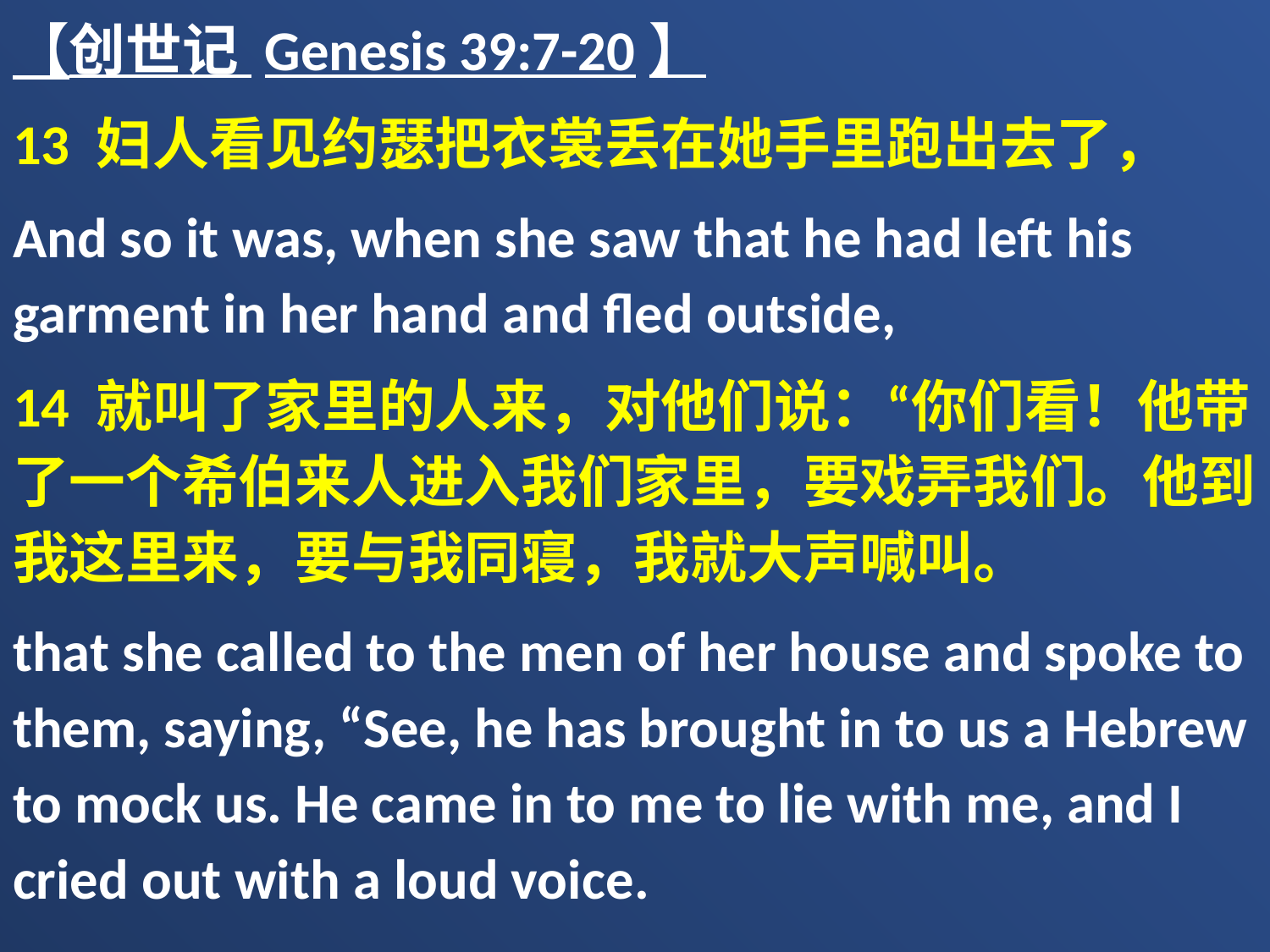

【创世记 Genesis 39:7-20】
13 妇人看见约瑟把衣裳丢在她手里跑出去了，
And so it was, when she saw that he had left his garment in her hand and fled outside,
14 就叫了家里的人来，对他们说：“你们看！他带了一个希伯来人进入我们家里，要戏弄我们。他到我这里来，要与我同寝，我就大声喊叫。
that she called to the men of her house and spoke to them, saying, “See, he has brought in to us a Hebrew to mock us. He came in to me to lie with me, and I cried out with a loud voice.